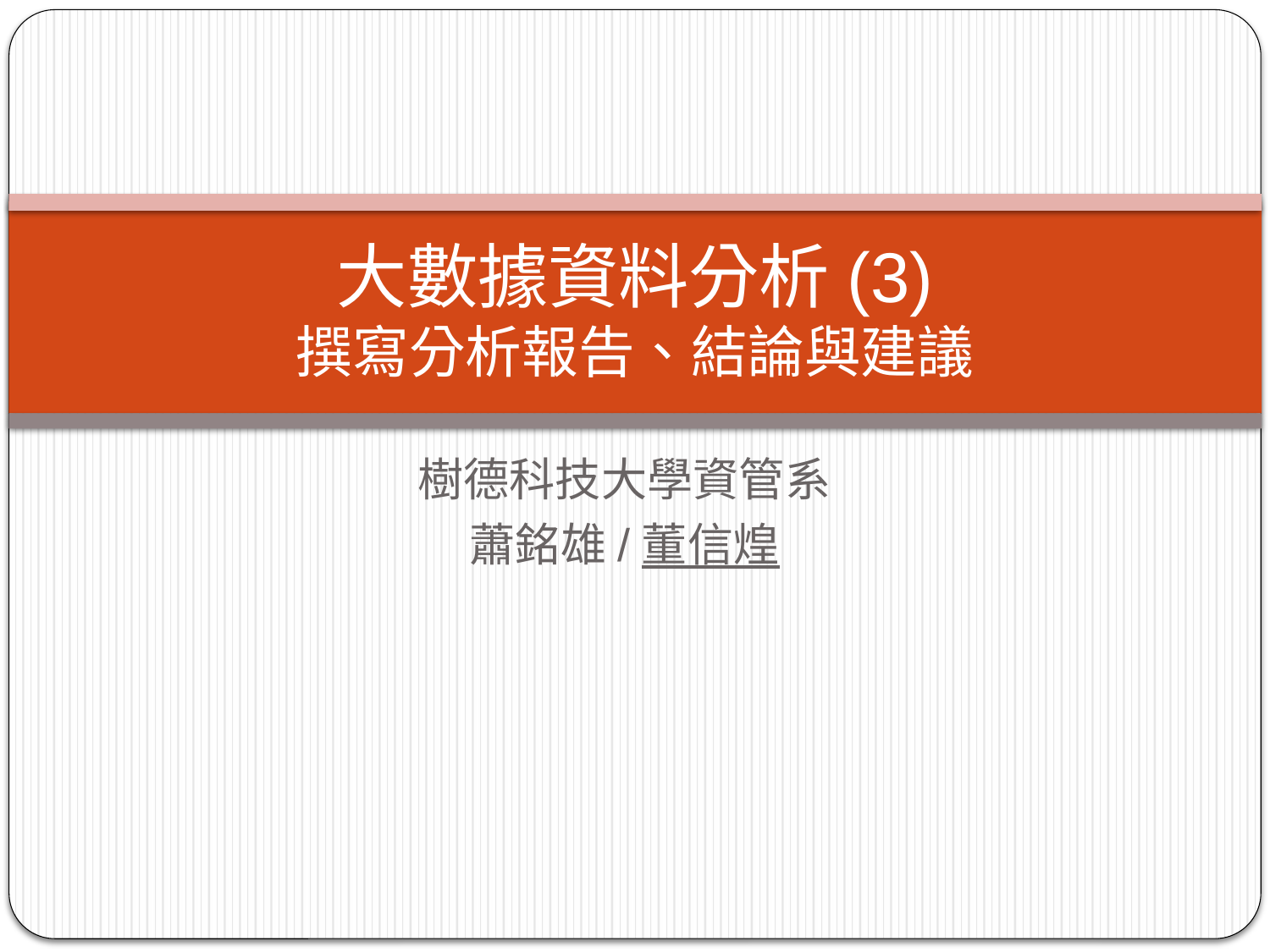

# 大數據資料分析(3) 撰寫分析報告、結論與建議
樹德科技大學資管系
蕭銘雄/董信煌